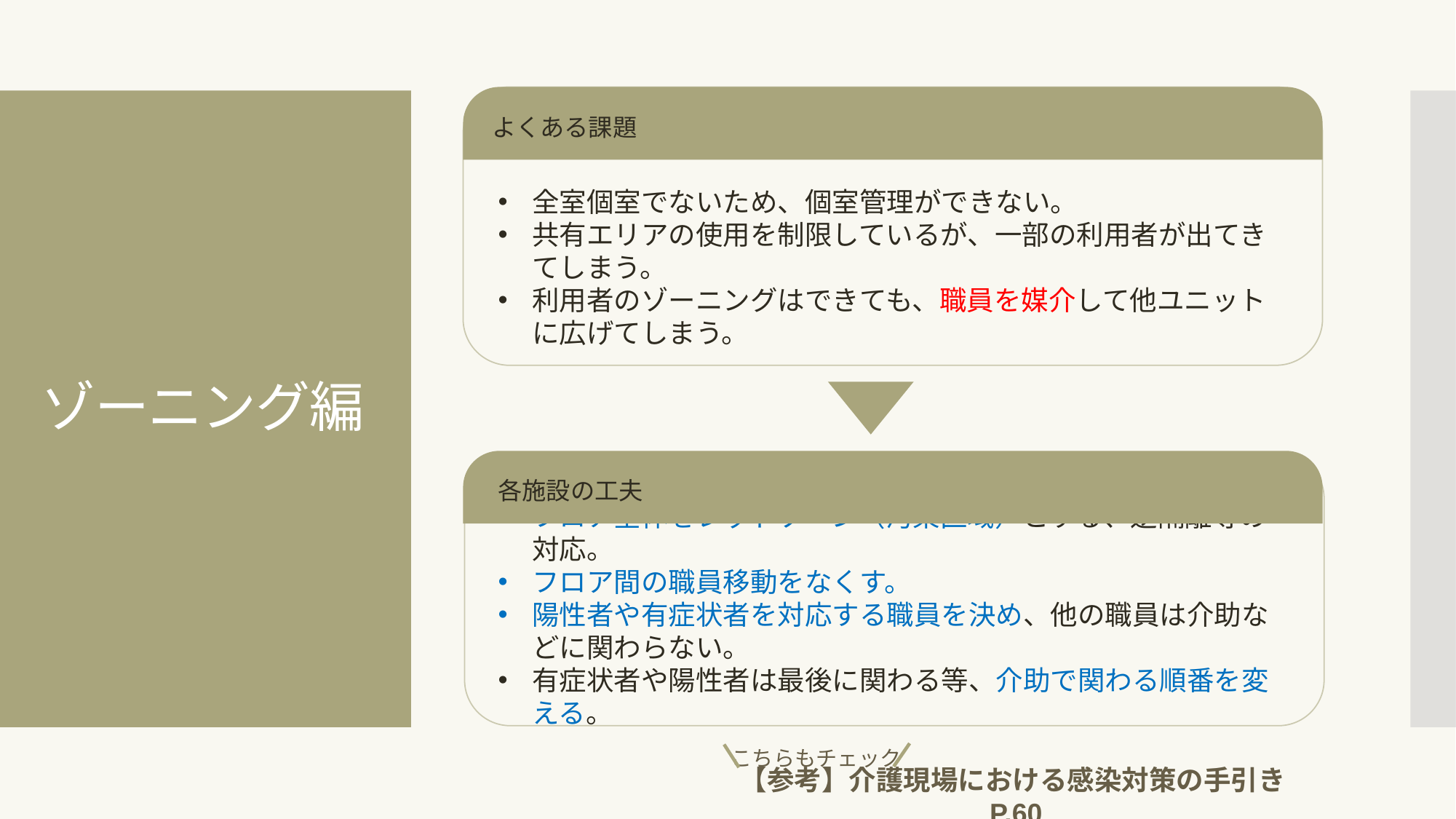

よくある課題
# ゾーニング編
全室個室でないため、個室管理ができない。
共有エリアの使用を制限しているが、一部の利用者が出てきてしまう。
利用者のゾーニングはできても、職員を媒介して他ユニットに広げてしまう。

各施設の工夫
フロア全体をレッドゾーン（汚染区域）とする、逆隔離等の対応。
フロア間の職員移動をなくす。
陽性者や有症状者を対応する職員を決め、他の職員は介助などに関わらない。
有症状者や陽性者は最後に関わる等、介助で関わる順番を変える。
こちらもチェック
【参考】介護現場における感染対策の手引きP.60